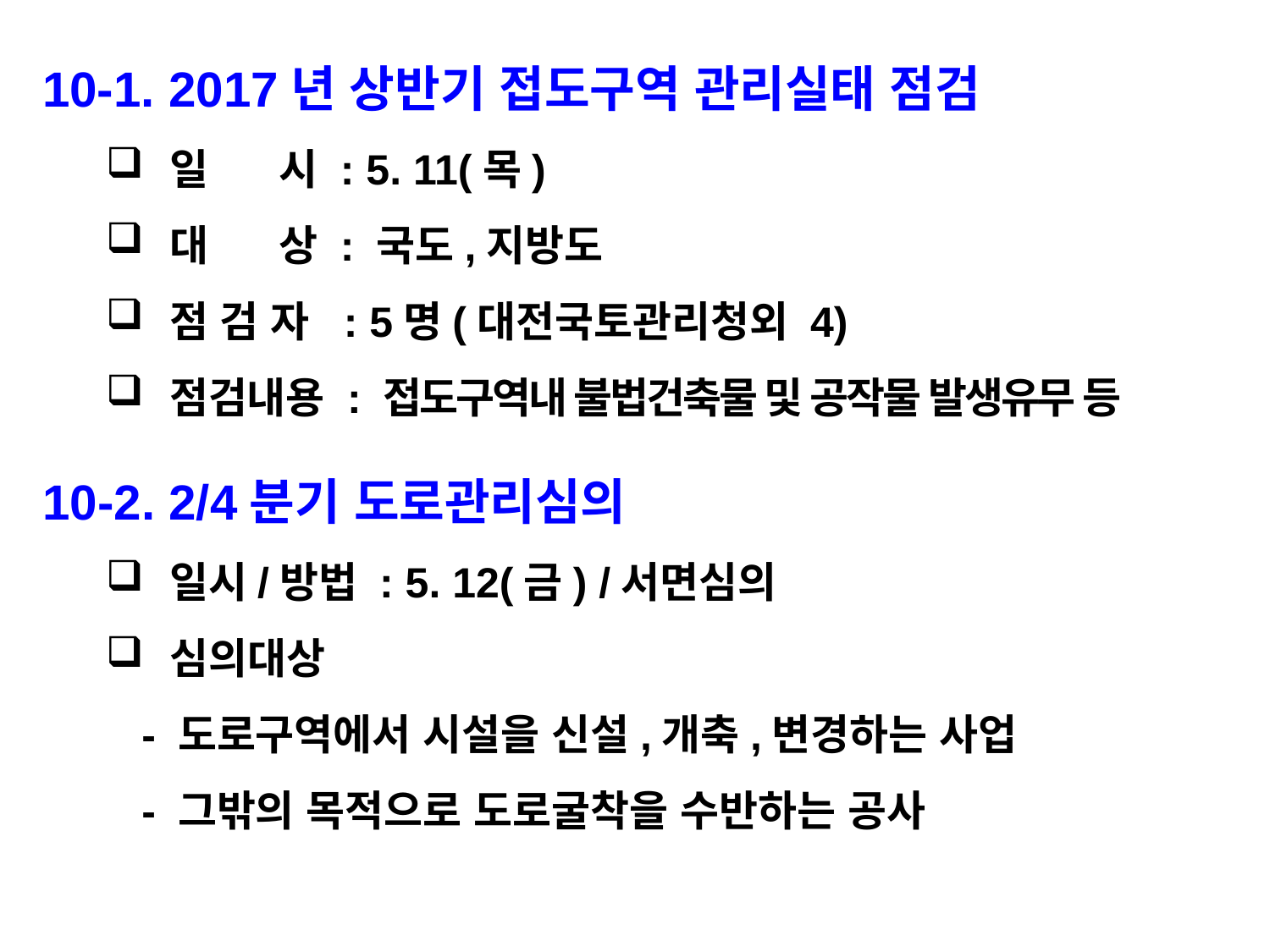

10-1. 2017년 상반기 접도구역 관리실태 점검
일      시 : 5. 11(목)
대      상 : 국도,지방도
점 검 자  : 5명(대전국토관리청외 4)
점검내용 : 접도구역내 불법건축물 및 공작물 발생유무 등

10-2. 2/4분기 도로관리심의
일시/방법 : 5. 12(금) /서면심의
심의대상
   - 도로구역에서 시설을 신설,개축,변경하는 사업
   - 그밖의 목적으로 도로굴착을 수반하는 공사